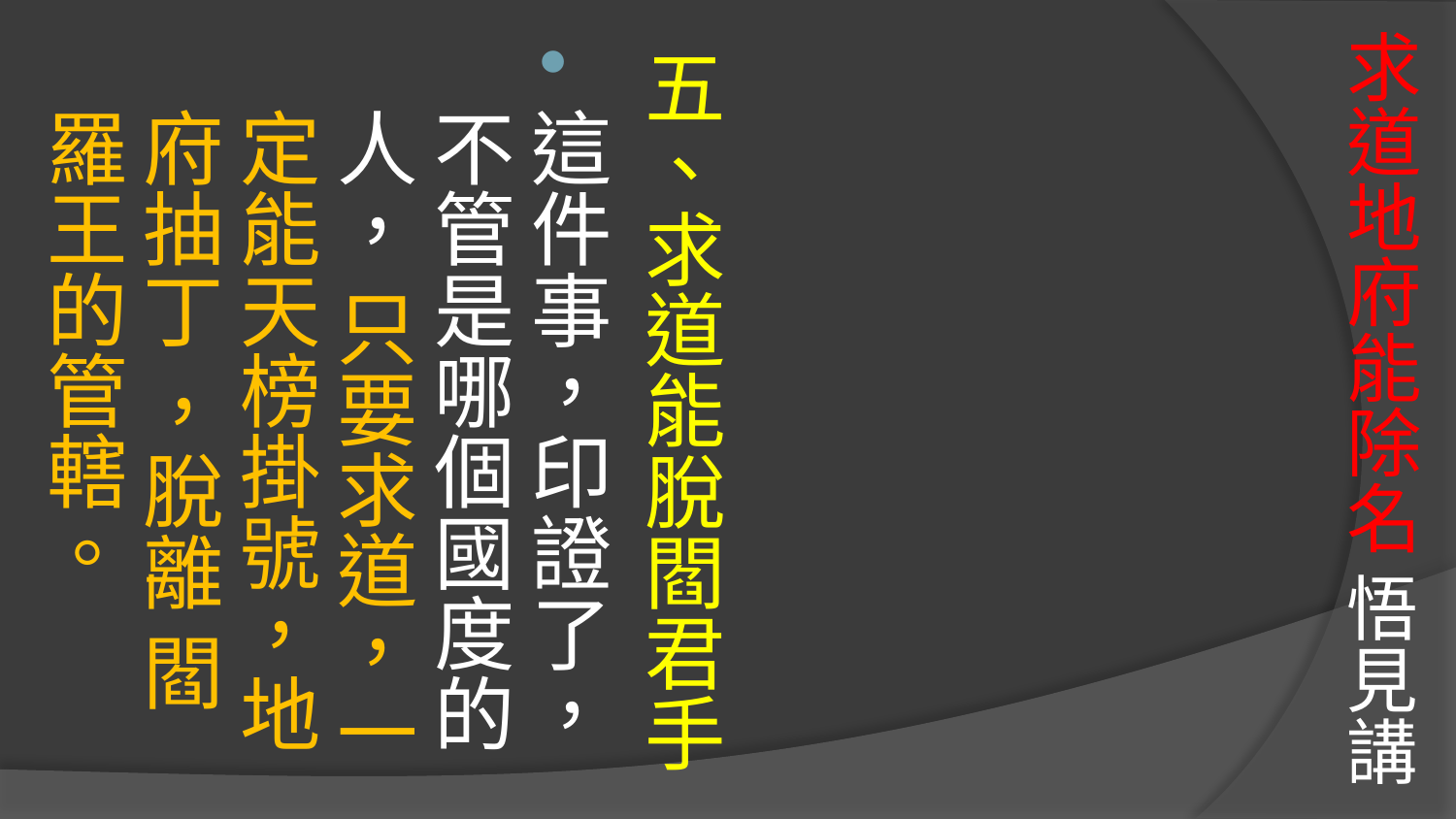

# 求道地府能除名 悟見講
五、求道能脫閻君手
這件事，印證了，不管是哪個國度的人， 只要求道，一定能天榜掛號，地府抽丁 ，脫離 閻羅王的管轄。